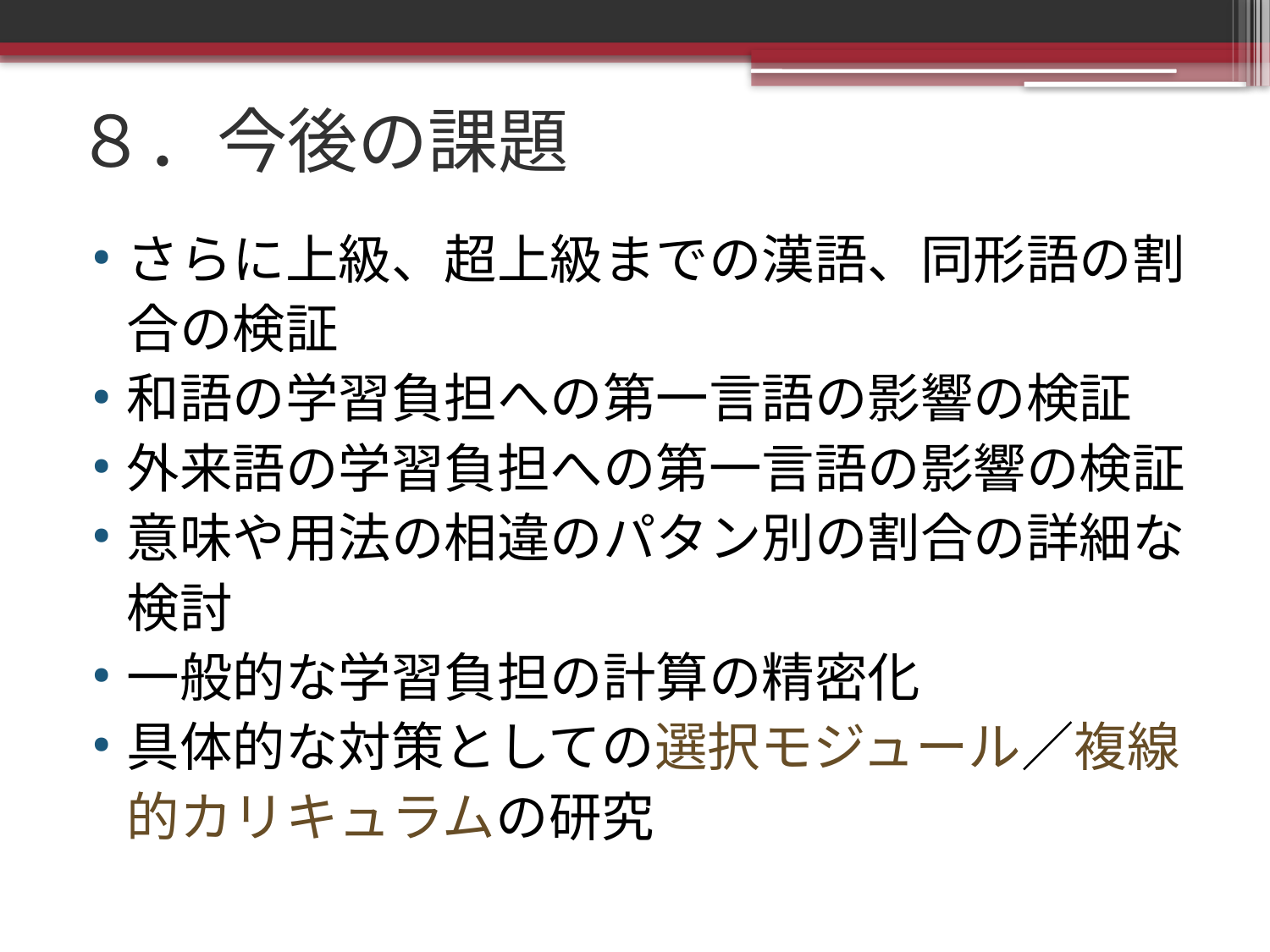

# ８．今後の課題
さらに上級、超上級までの漢語、同形語の割合の検証
和語の学習負担への第一言語の影響の検証
外来語の学習負担への第一言語の影響の検証
意味や用法の相違のパタン別の割合の詳細な検討
一般的な学習負担の計算の精密化
具体的な対策としての選択モジュール／複線的カリキュラムの研究